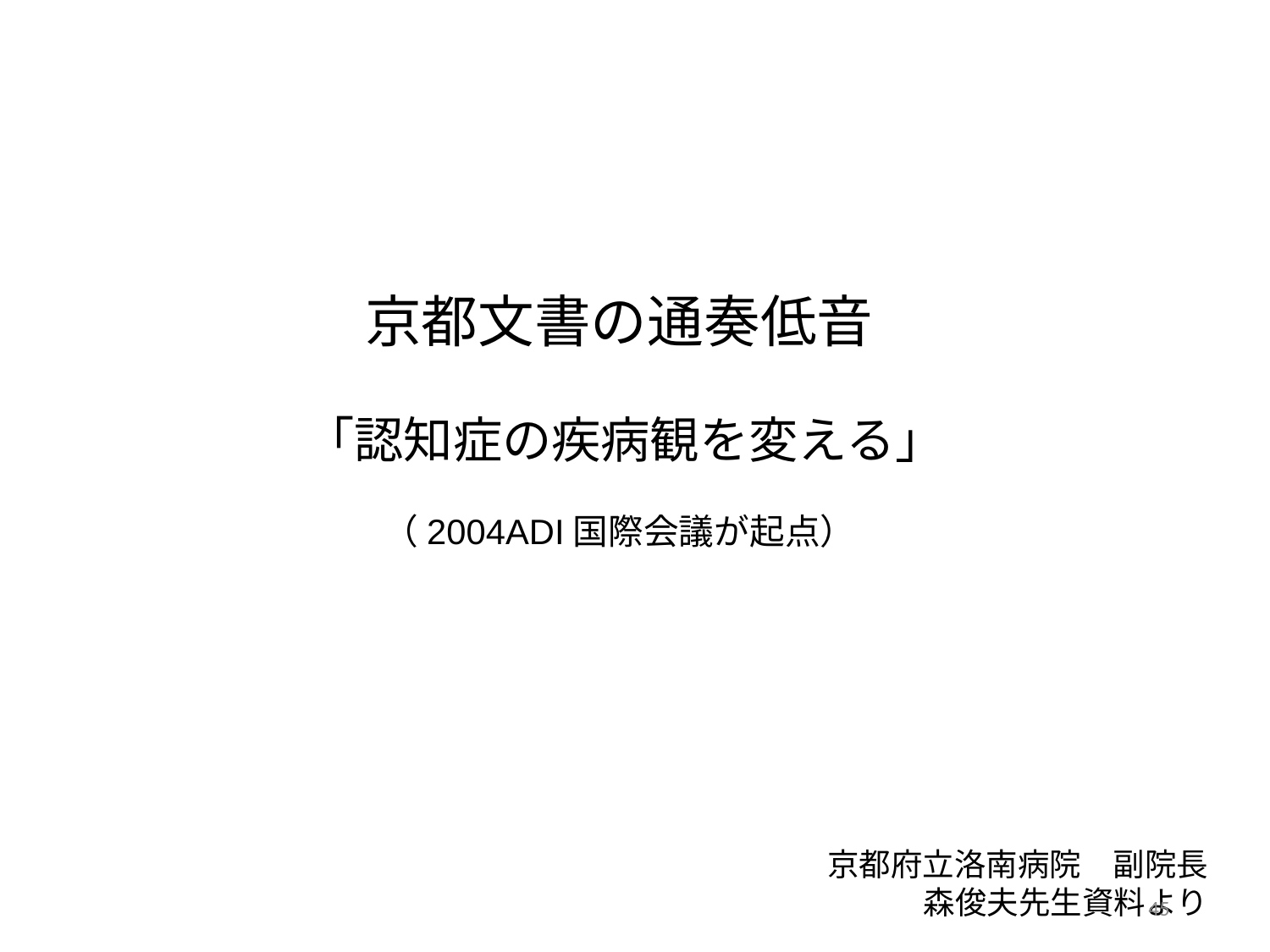

# 京都文書の通奏低音 「認知症の疾病観を変える」 （2004ADI国際会議が起点）
京都府立洛南病院　副院長
森俊夫先生資料より
45